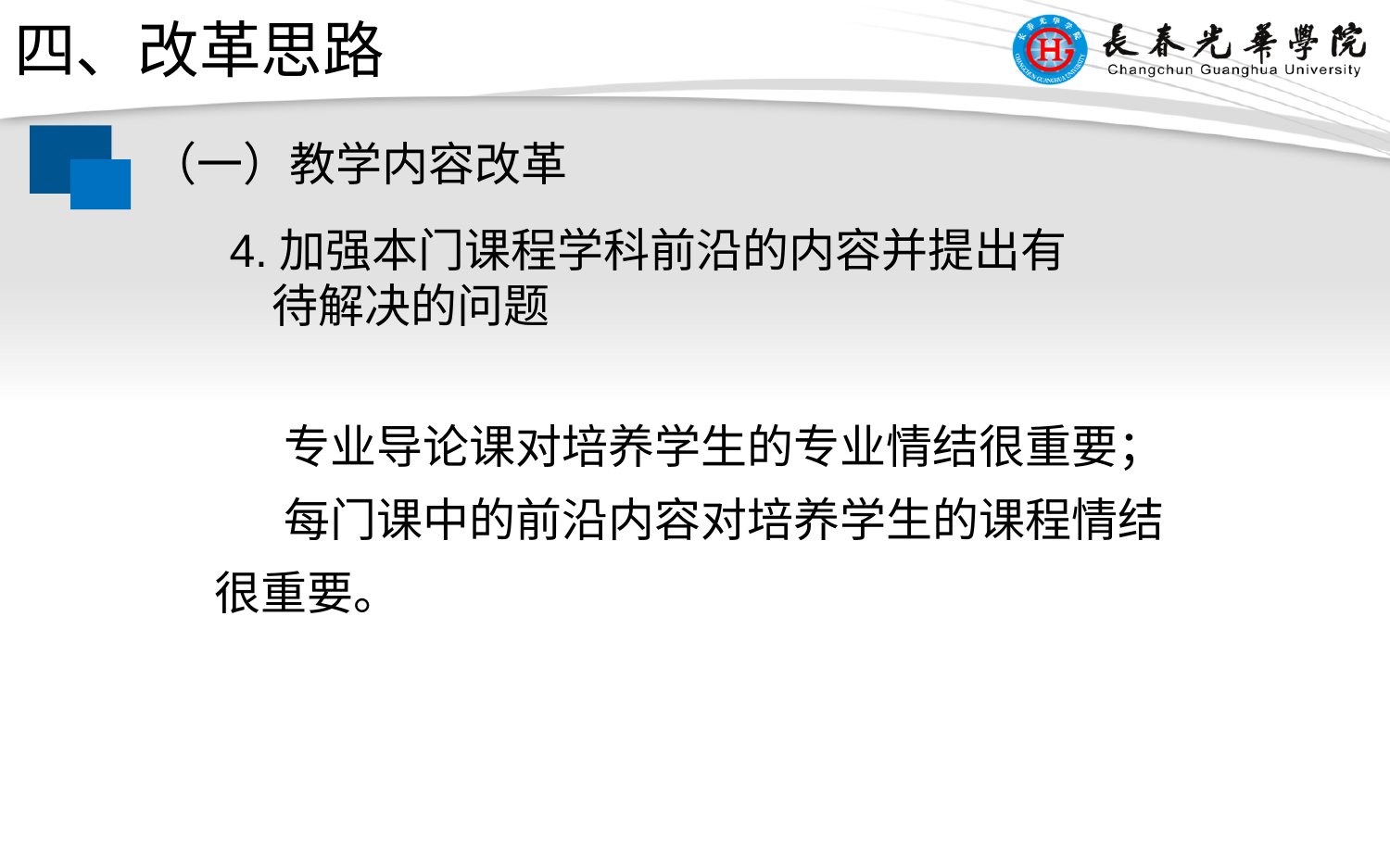

四、改革思路

（一）教学内容改革
4.加强本门课程学科前沿的内容并提出有
   待解决的问题
专业导论课对培养学生的专业情结很重要；
每门课中的前沿内容对培养学生的课程情结很重要。